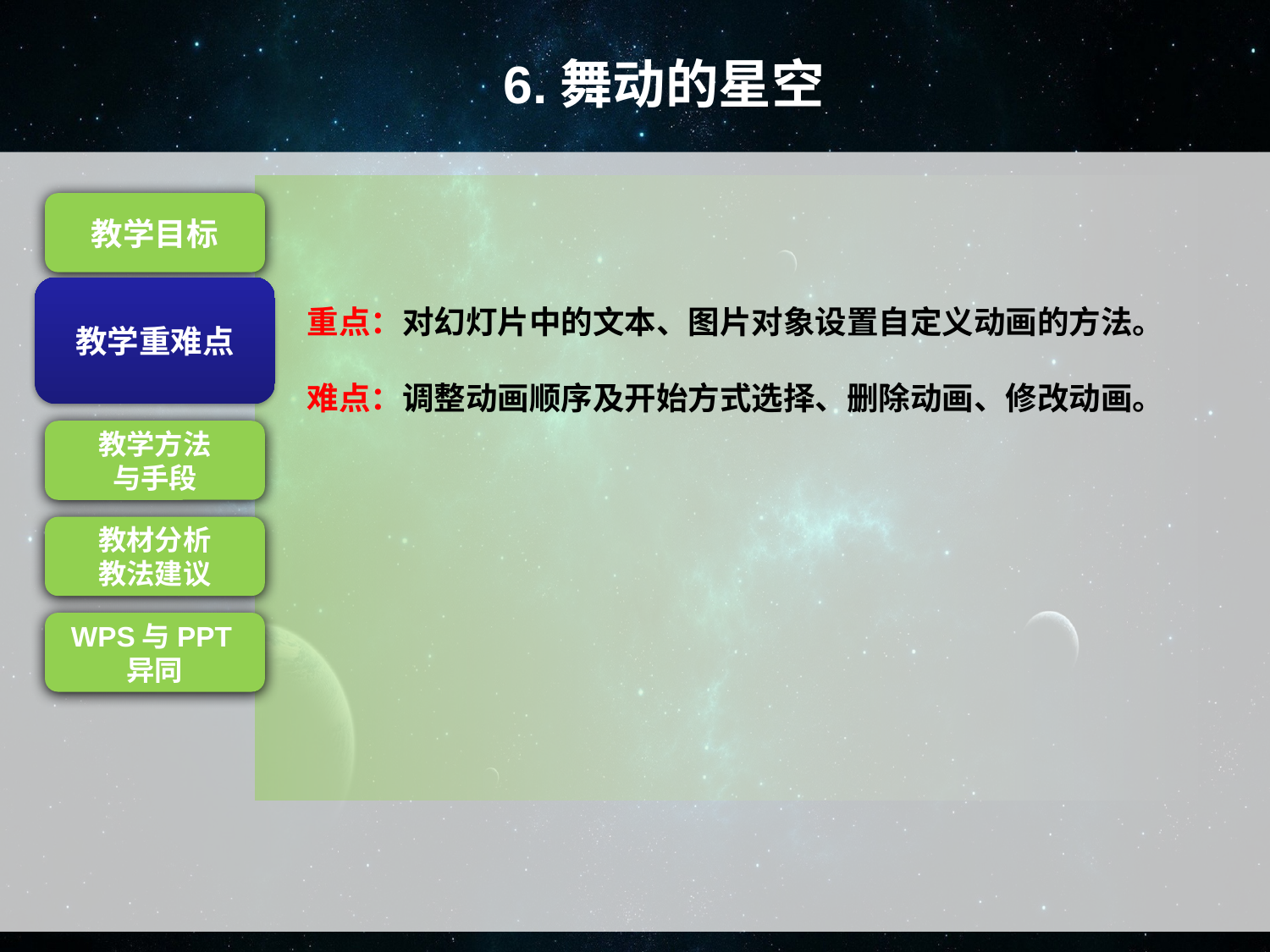

6.舞动的星空

重点：对幻灯片中的文本、图片对象设置自定义动画的方法。

难点：调整动画顺序及开始方式选择、删除动画、修改动画。
教学目标
教学重难点
教学重难点
教学方法
与手段
教材分析
教法建议
WPS与PPT异同